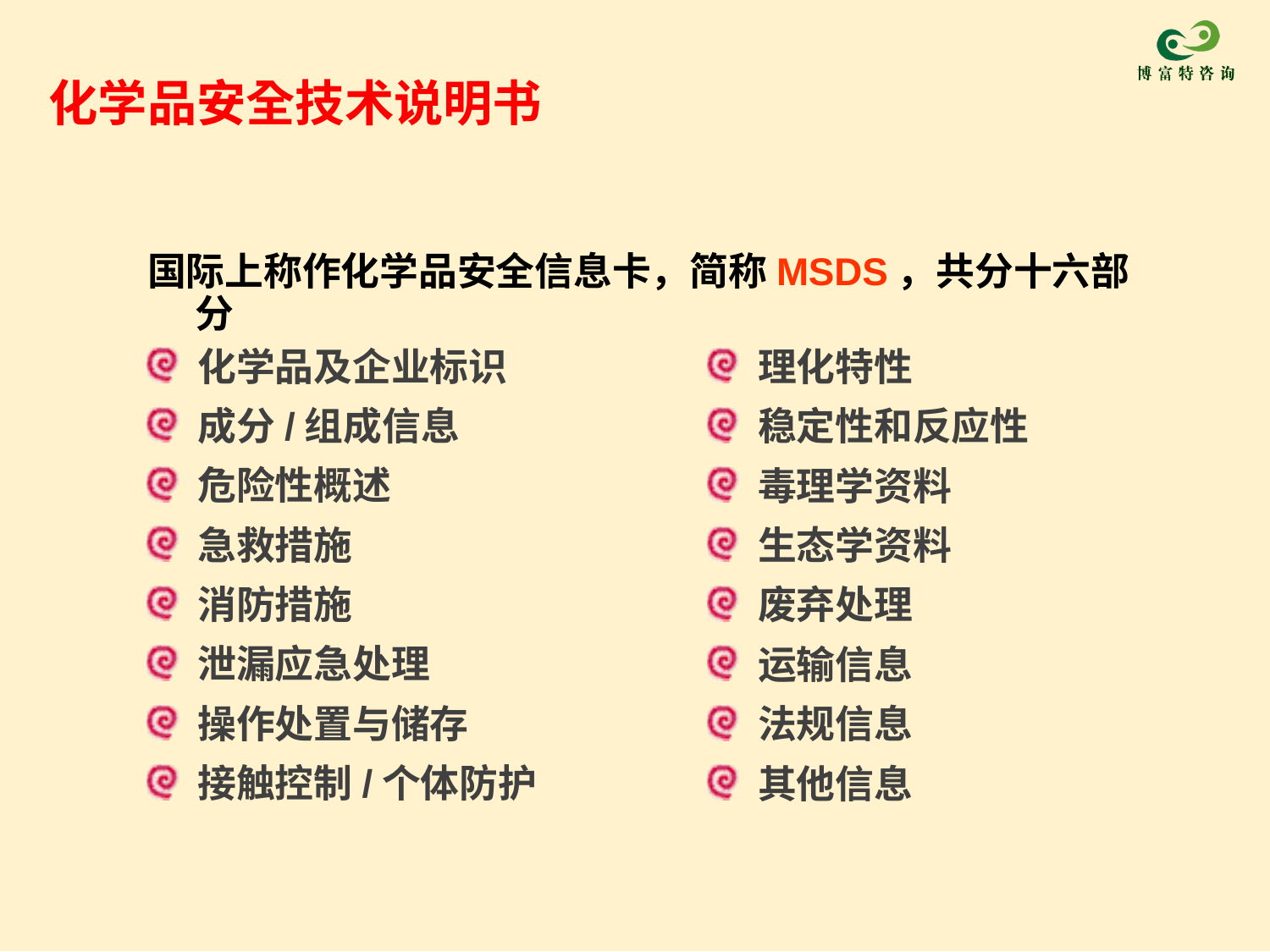

化学品安全技术说明书
国际上称作化学品安全信息卡，简称MSDS，共分十六部分
化学品及企业标识
成分/组成信息
危险性概述
急救措施
消防措施
泄漏应急处理
操作处置与储存
接触控制/个体防护
理化特性
稳定性和反应性
毒理学资料
生态学资料
废弃处理
运输信息
法规信息
其他信息